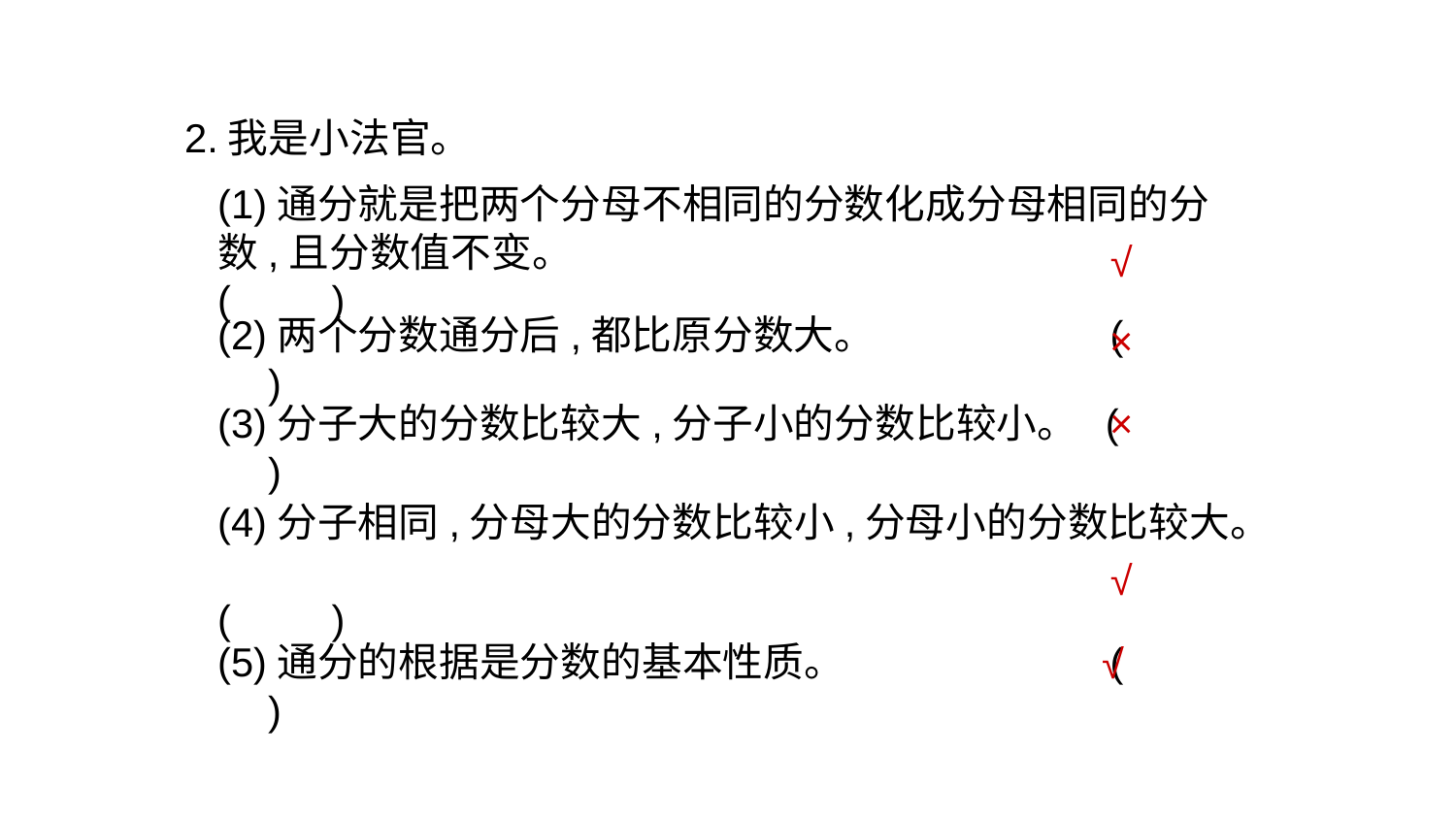

2.我是小法官。
(1)通分就是把两个分母不相同的分数化成分母相同的分数,且分数值不变。              			             (　　)
√
(2)两个分数通分后,都比原分数大。      		 (　　)
×
(3)分子大的分数比较大,分子小的分数比较小。  (　　)
×
(4)分子相同,分母大的分数比较小,分母小的分数比较大。                                                	                                                                       (　　)
√
(5)通分的根据是分数的基本性质。      		 (　　)
√